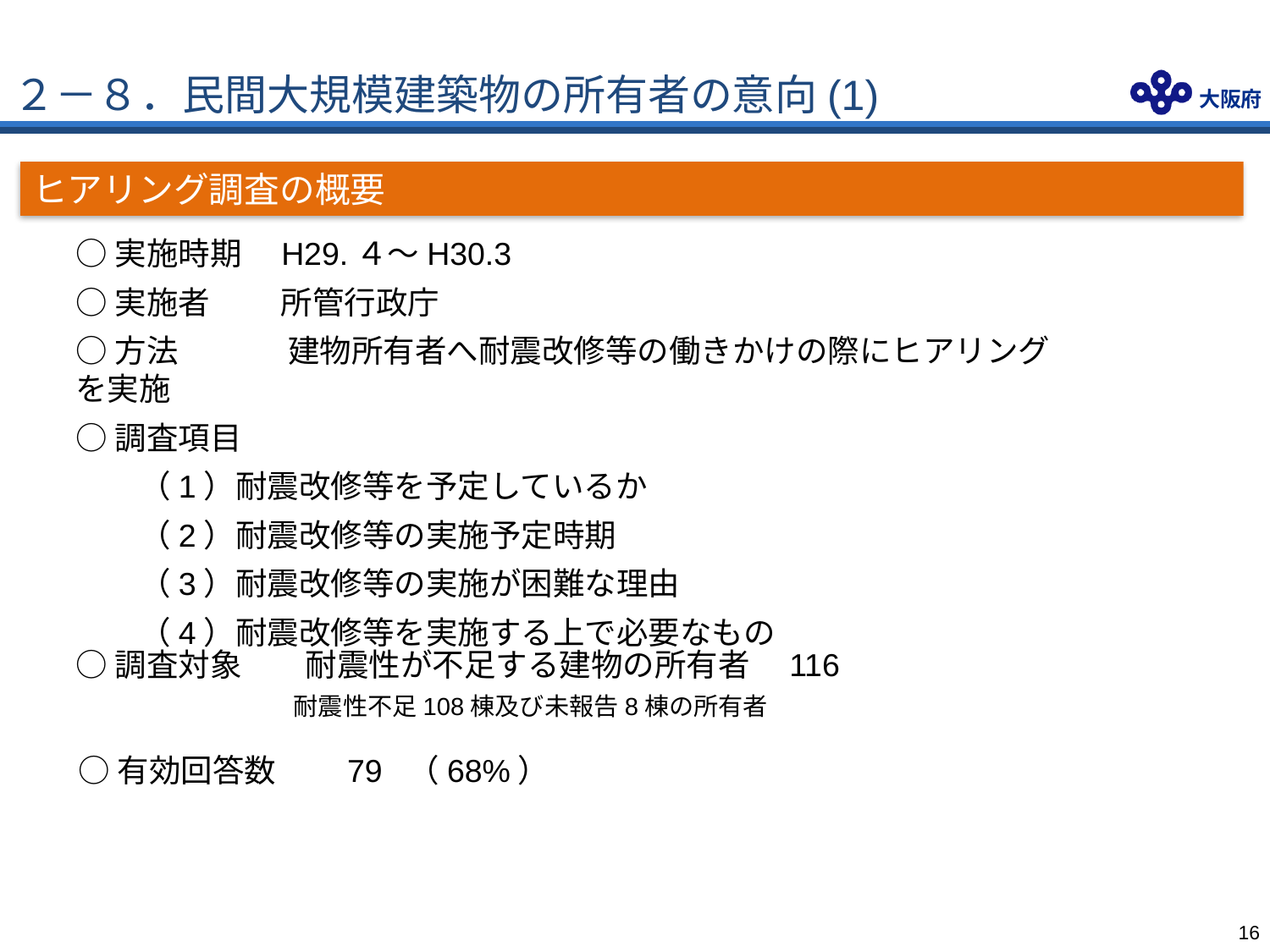

# ２－８．民間大規模建築物の所有者の意向(1)
ヒアリング調査の概要
○実施時期　H29.４～H30.3
○実施者　　 所管行政庁
○方法　　　  建物所有者へ耐震改修等の働きかけの際にヒアリングを実施
○調査項目
　　（1）耐震改修等を予定しているか
　　（2）耐震改修等の実施予定時期
　　（3）耐震改修等の実施が困難な理由
　　（4）耐震改修等を実施する上で必要なもの
○調査対象　　耐震性が不足する建物の所有者　116
耐震性不足108棟及び未報告8棟の所有者
○有効回答数　　79  （68%）
16